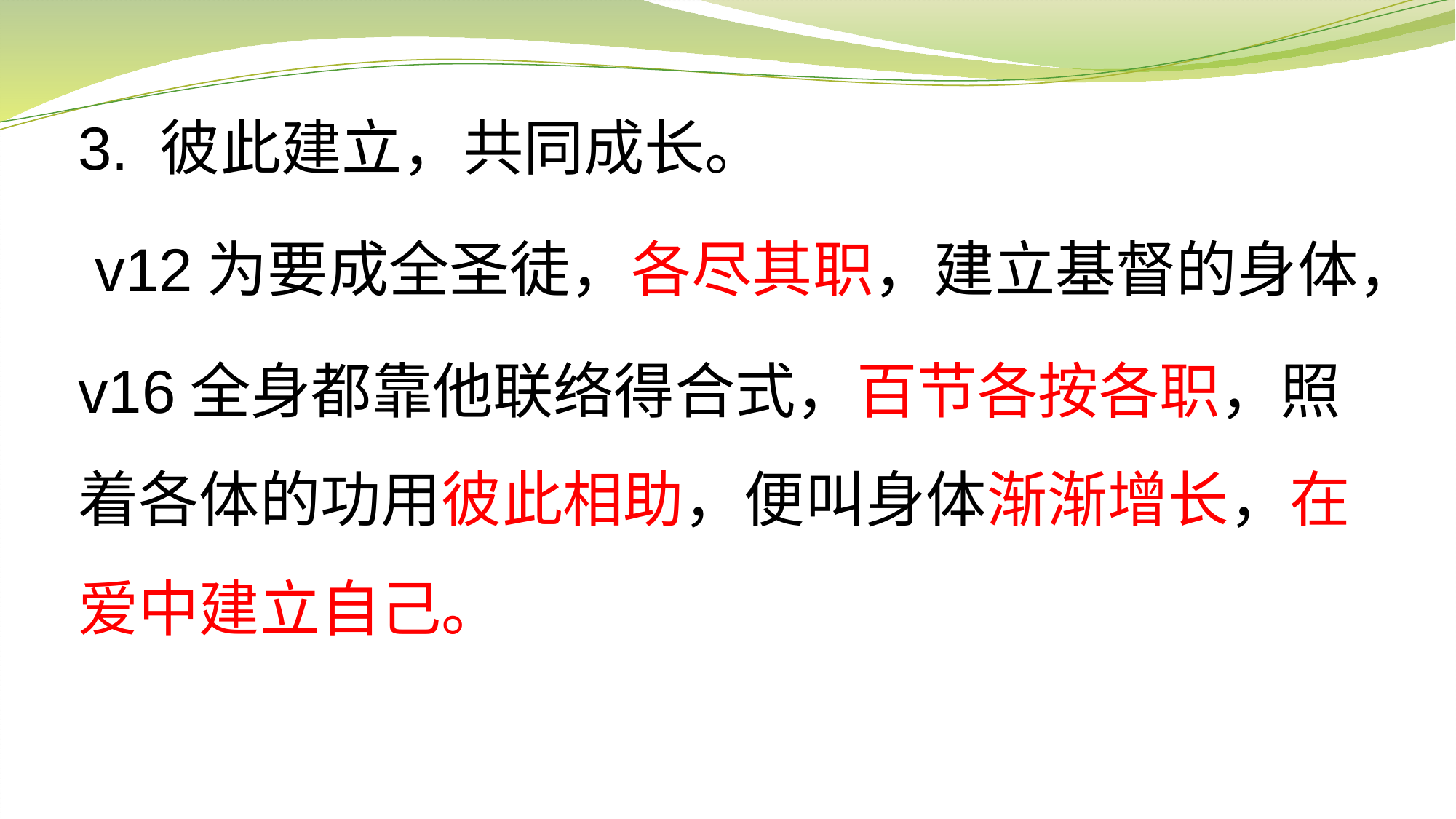

3. 彼此建立，共同成长。
 v12为要成全圣徒，各尽其职，建立基督的身体，
v16全身都靠他联络得合式，百节各按各职，照着各体的功用彼此相助，便叫身体渐渐增长，在爱中建立自己。